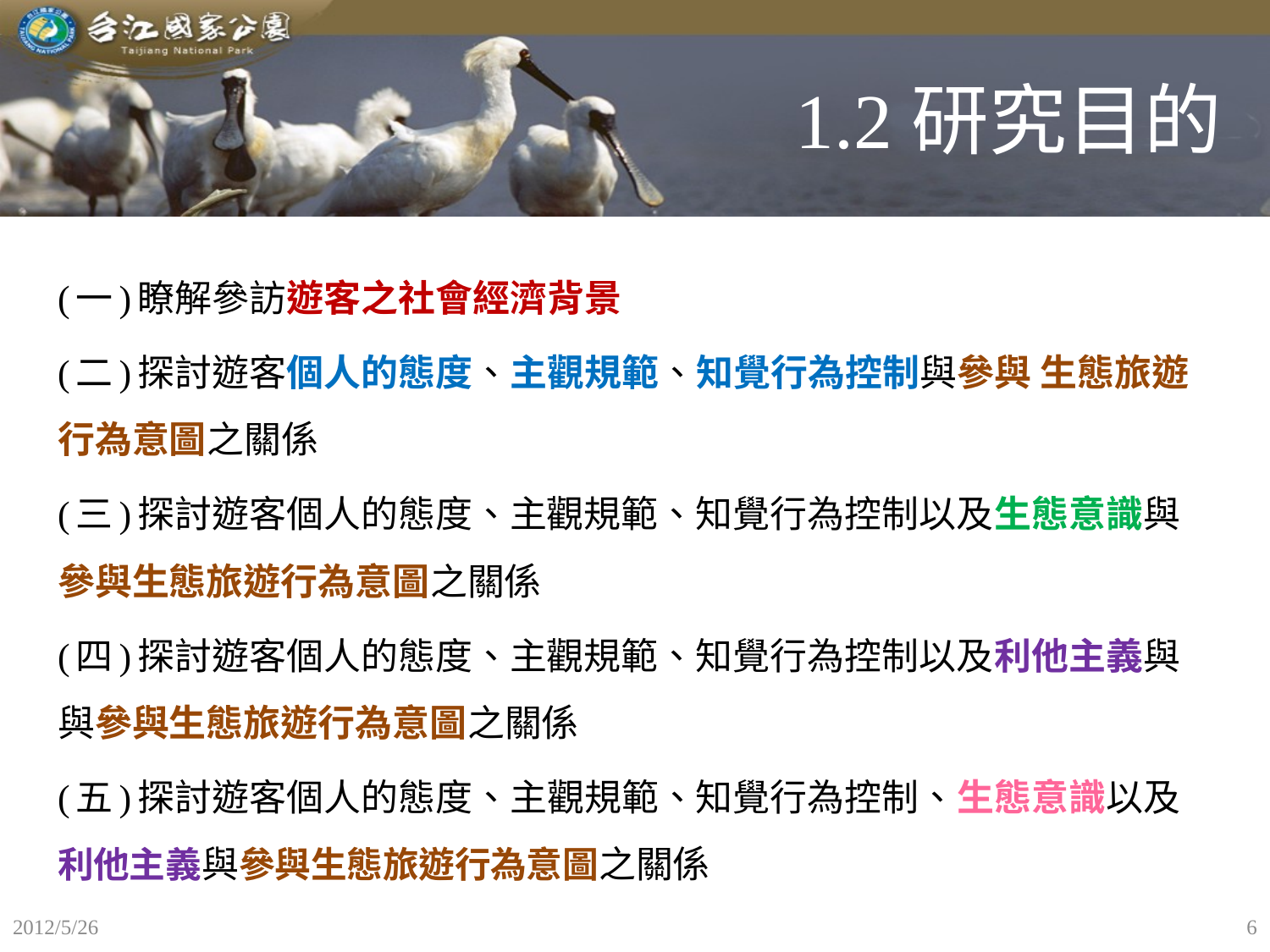

# 1.2研究目的
(一)瞭解參訪遊客之社會經濟背景
(二)探討遊客個人的態度、主觀規範、知覺行為控制與參與 生態旅遊行為意圖之關係
(三)探討遊客個人的態度、主觀規範、知覺行為控制以及生態意識與參與生態旅遊行為意圖之關係
(四)探討遊客個人的態度、主觀規範、知覺行為控制以及利他主義與與參與生態旅遊行為意圖之關係
(五)探討遊客個人的態度、主觀規範、知覺行為控制、生態意識以及利他主義與參與生態旅遊行為意圖之關係
2012/5/26
6